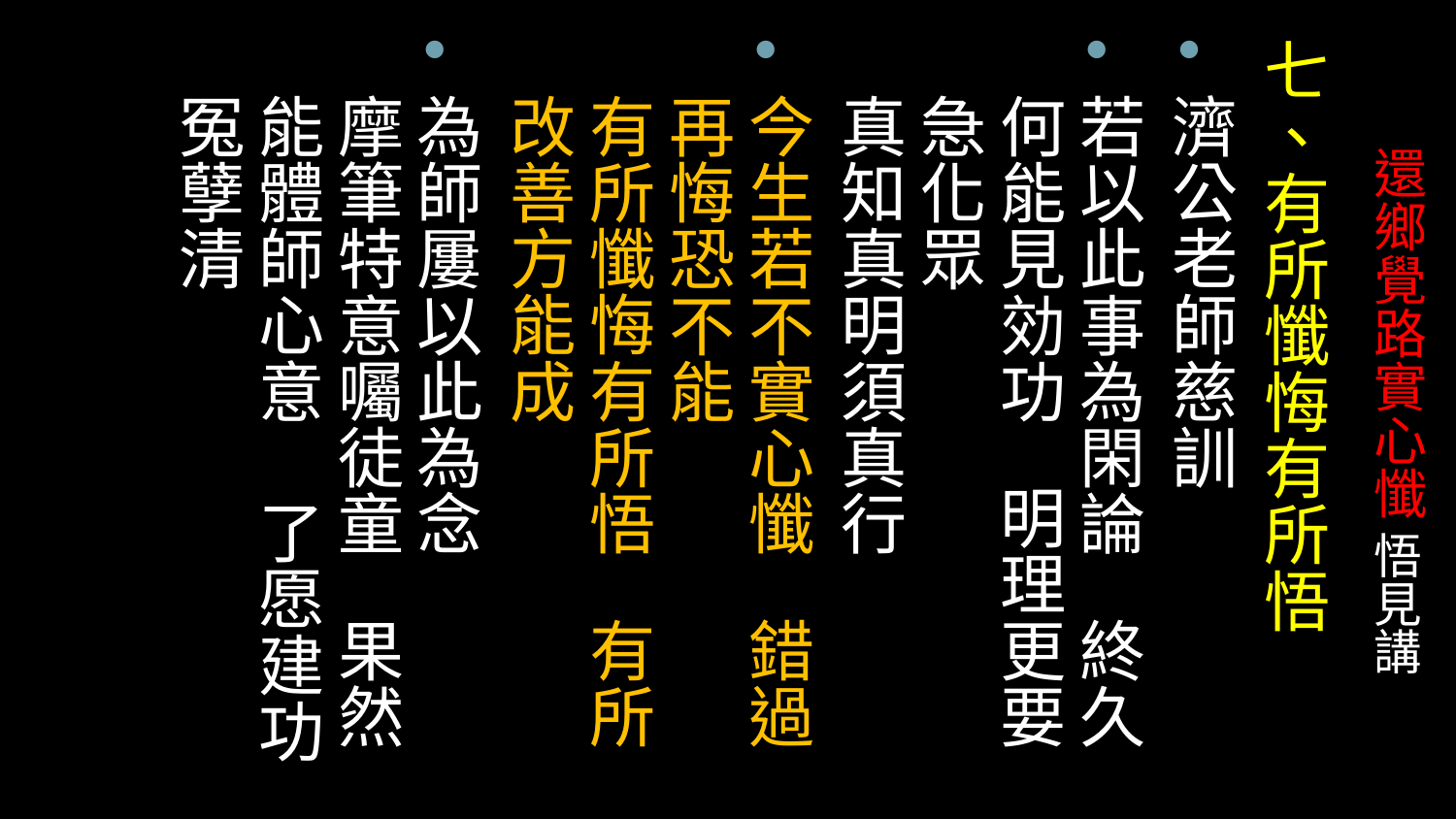

七、有所懺悔有所悟
濟公老師慈訓
若以此事為閑論    終久何能見効功    明理更要急化眾
真知真明須真行
今生若不實心懺    錯過再悔恐不能
有所懺悔有所悟    有所改善方能成
為師屢以此為念
摩筆特意囑徒童    果然能體師心意     了愿建功冤孽清

# 還鄉覺路實心懺 悟見講